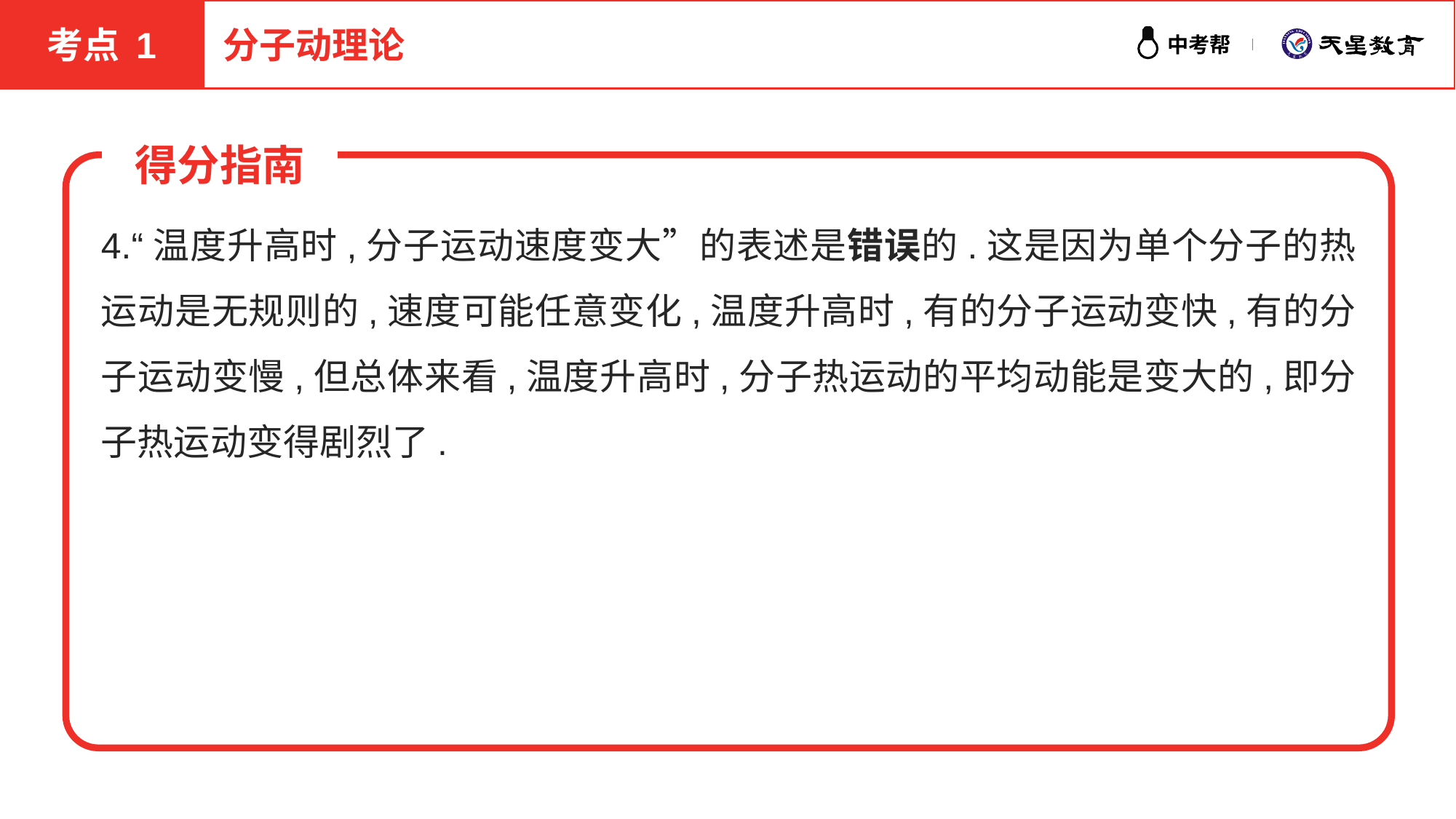

考点 1
分子动理论
得分指南

4.“温度升高时,分子运动速度变大”的表述是错误的.这是因为单个分子的热运动是无规则的,速度可能任意变化,温度升高时,有的分子运动变快,有的分子运动变慢,但总体来看,温度升高时,分子热运动的平均动能是变大的,即分子热运动变得剧烈了.